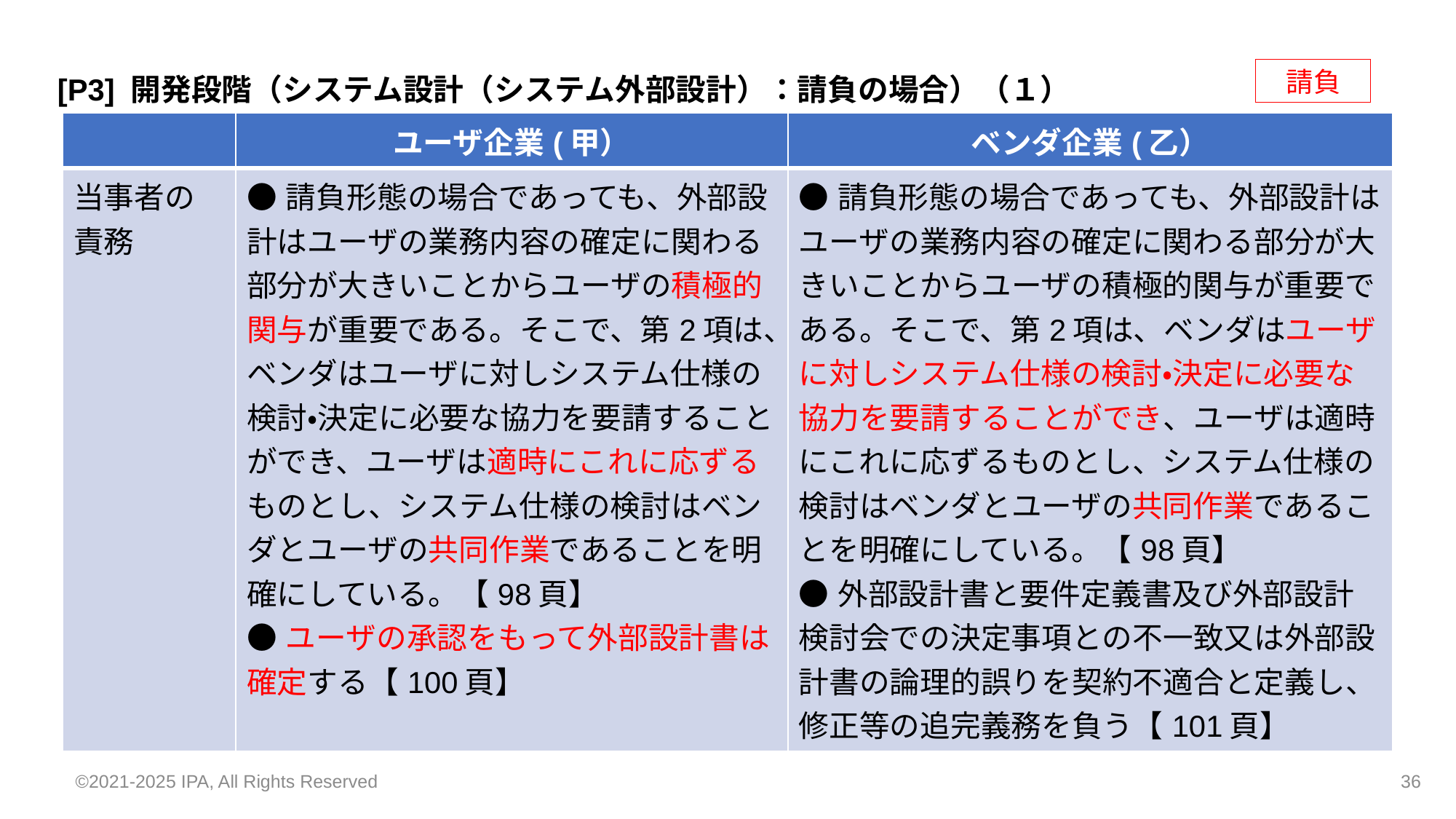

請負
[P3] 開発段階（システム設計（システム外部設計）：請負の場合）（１）
|  | ユーザ企業(甲） | ベンダ企業(乙） |
| --- | --- | --- |
| 当事者の責務 | ●請負形態の場合であっても、外部設計はユーザの業務内容の確定に関わる部分が大きいことからユーザの積極的関与が重要である。そこで、第2項は、ベンダはユーザに対しシステム仕様の検討・決定に必要な協力を要請することができ、ユーザは適時にこれに応ずるものとし、システム仕様の検討はベンダとユーザの共同作業であることを明確にしている。【98頁】 ●ユーザの承認をもって外部設計書は確定する【100頁】 | ●請負形態の場合であっても、外部設計はユーザの業務内容の確定に関わる部分が大きいことからユーザの積極的関与が重要である。そこで、第2項は、ベンダはユーザに対しシステム仕様の検討・決定に必要な協力を要請することができ、ユーザは適時にこれに応ずるものとし、システム仕様の検討はベンダとユーザの共同作業であることを明確にしている。【98頁】 ●外部設計書と要件定義書及び外部設計検討会での決定事項との不一致又は外部設計書の論理的誤りを契約不適合と定義し、修正等の追完義務を負う【101頁】 |
©2021-2025 IPA, All Rights Reserved
36